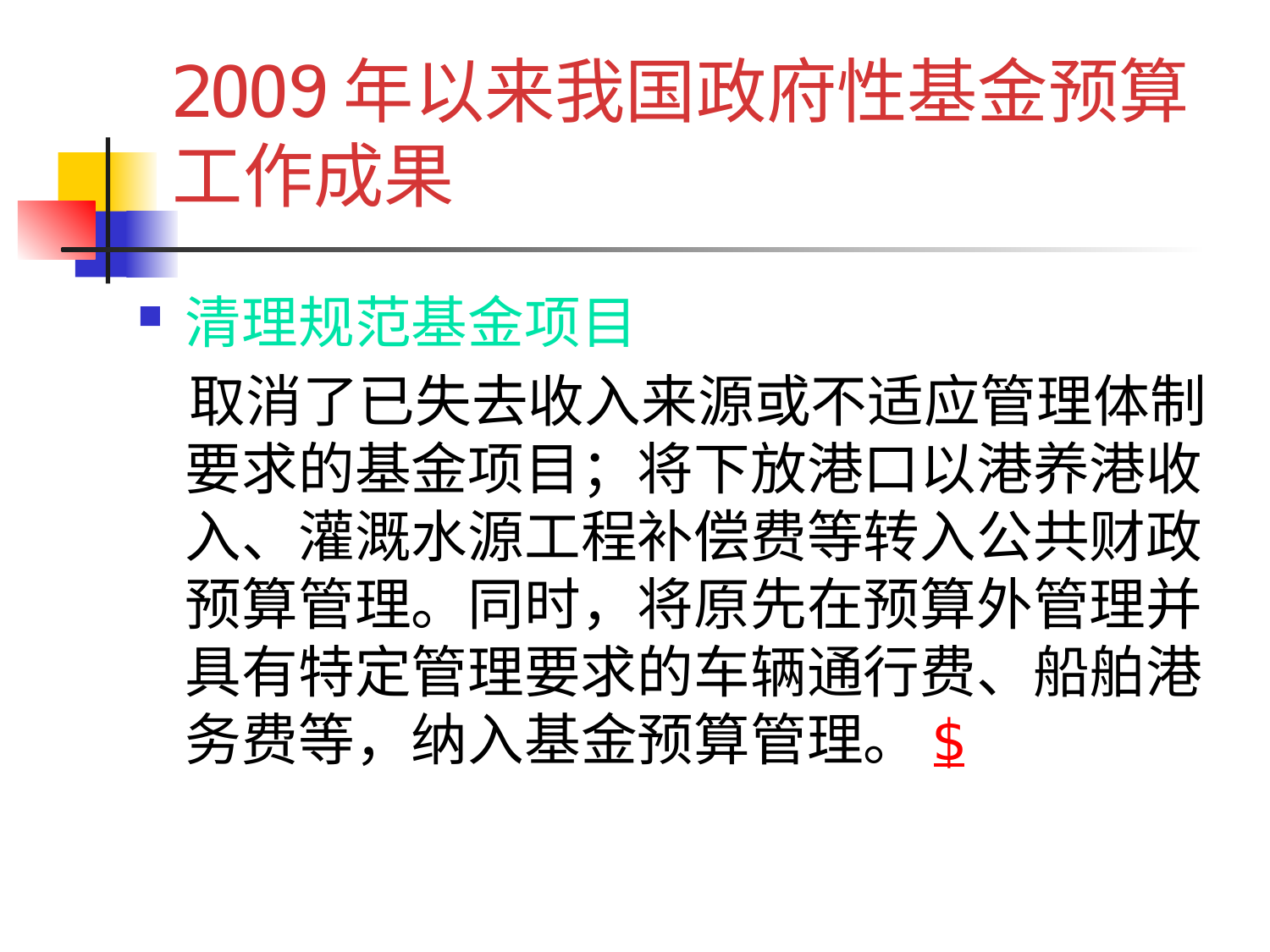

2009年以来我国政府性基金预算工作成果
清理规范基金项目
   取消了已失去收入来源或不适应管理体制要求的基金项目；将下放港口以港养港收入、灌溉水源工程补偿费等转入公共财政预算管理。同时，将原先在预算外管理并具有特定管理要求的车辆通行费、船舶港务费等，纳入基金预算管理。$